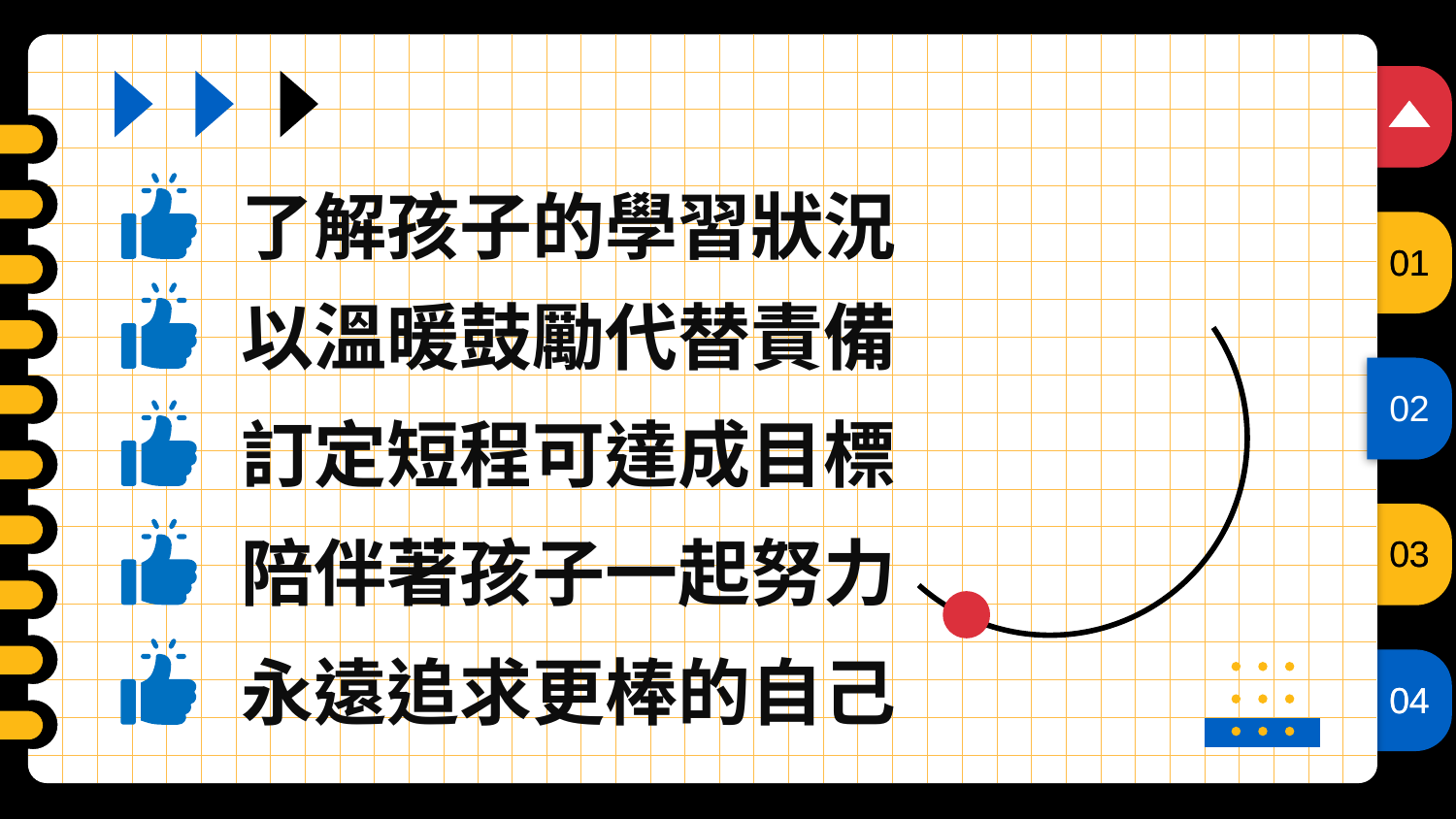

了解孩子的學習狀況
01

以溫暖鼓勵代替責備

02

訂定短程可達成目標

03
陪伴著孩子一起努力

永遠追求更棒的自己
04